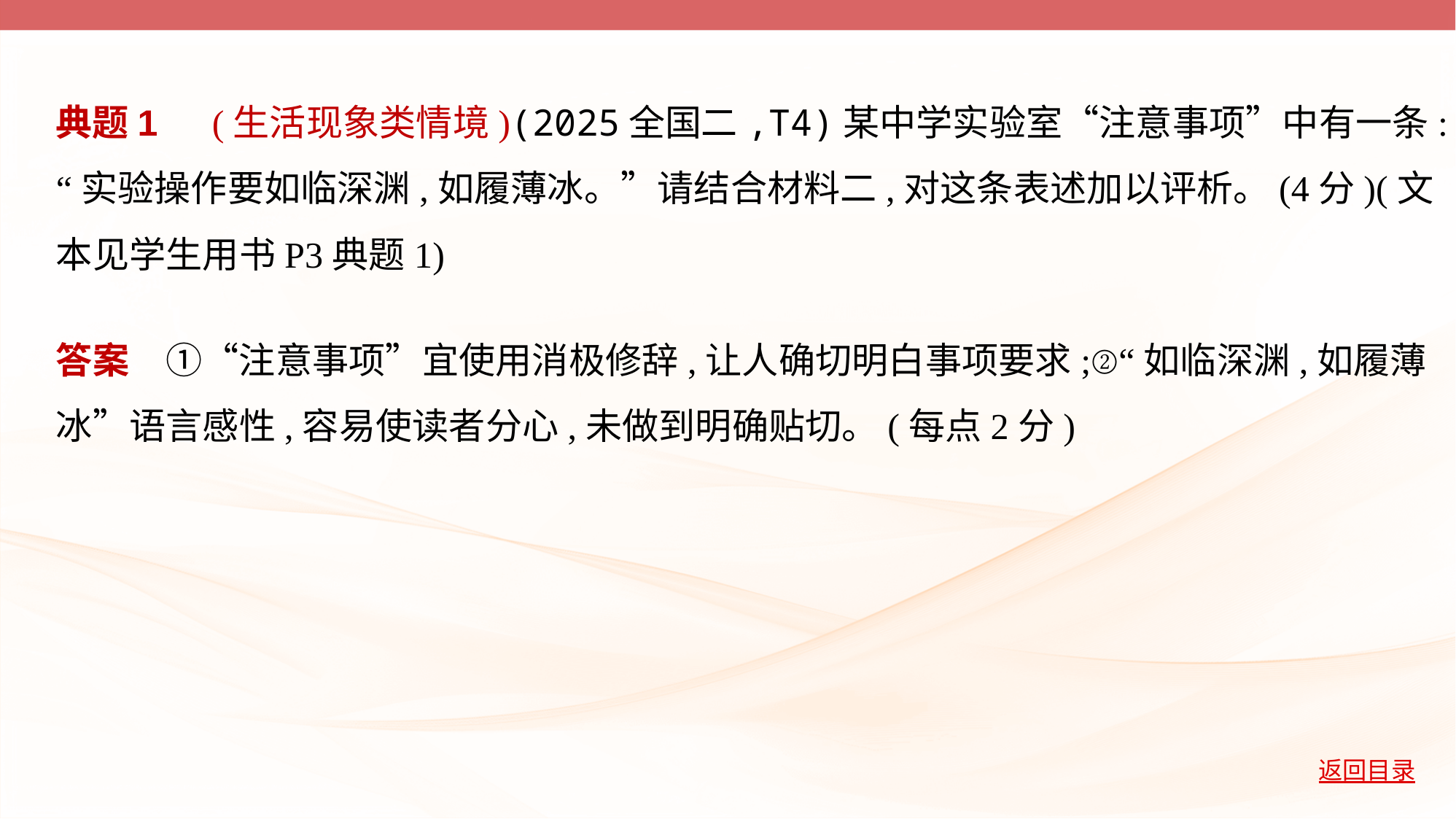

典题1　(生活现象类情境)(2025全国二,T4)某中学实验室“注意事项”中有一条:
“实验操作要如临深渊,如履薄冰。”请结合材料二,对这条表述加以评析。(4分)(文
本见学生用书P3典题1)

答案　①“注意事项”宜使用消极修辞,让人确切明白事项要求;②“如临深渊,如履薄
冰”语言感性,容易使读者分心,未做到明确贴切。(每点2分)